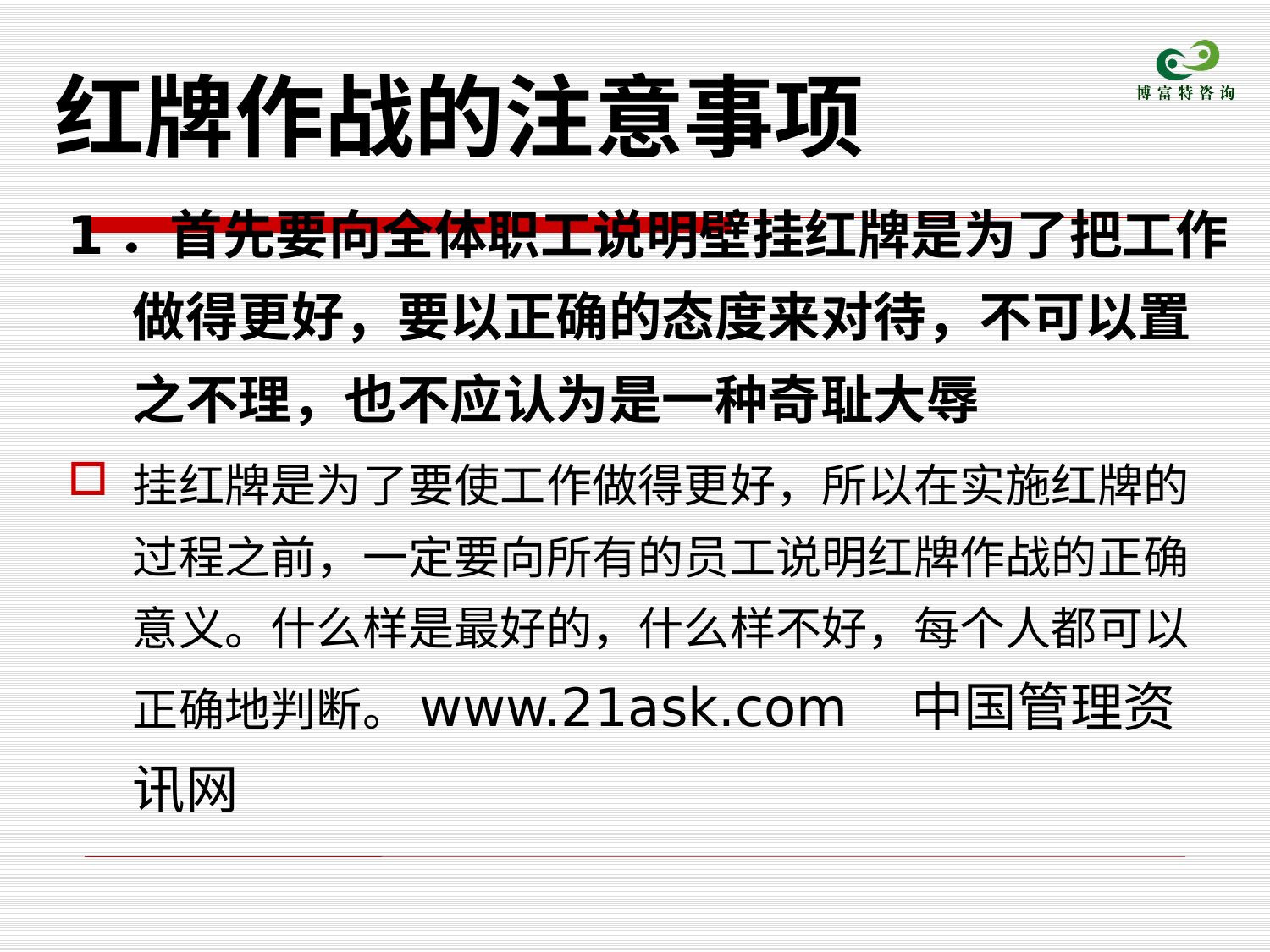

# 红牌作战的注意事项
1．首先要向全体职工说明壁挂红牌是为了把工作做得更好，要以正确的态度来对待，不可以置之不理，也不应认为是一种奇耻大辱
挂红牌是为了要使工作做得更好，所以在实施红牌的过程之前，一定要向所有的员工说明红牌作战的正确意义。什么样是最好的，什么样不好，每个人都可以正确地判断。www.21ask.com   中国管理资讯网
482